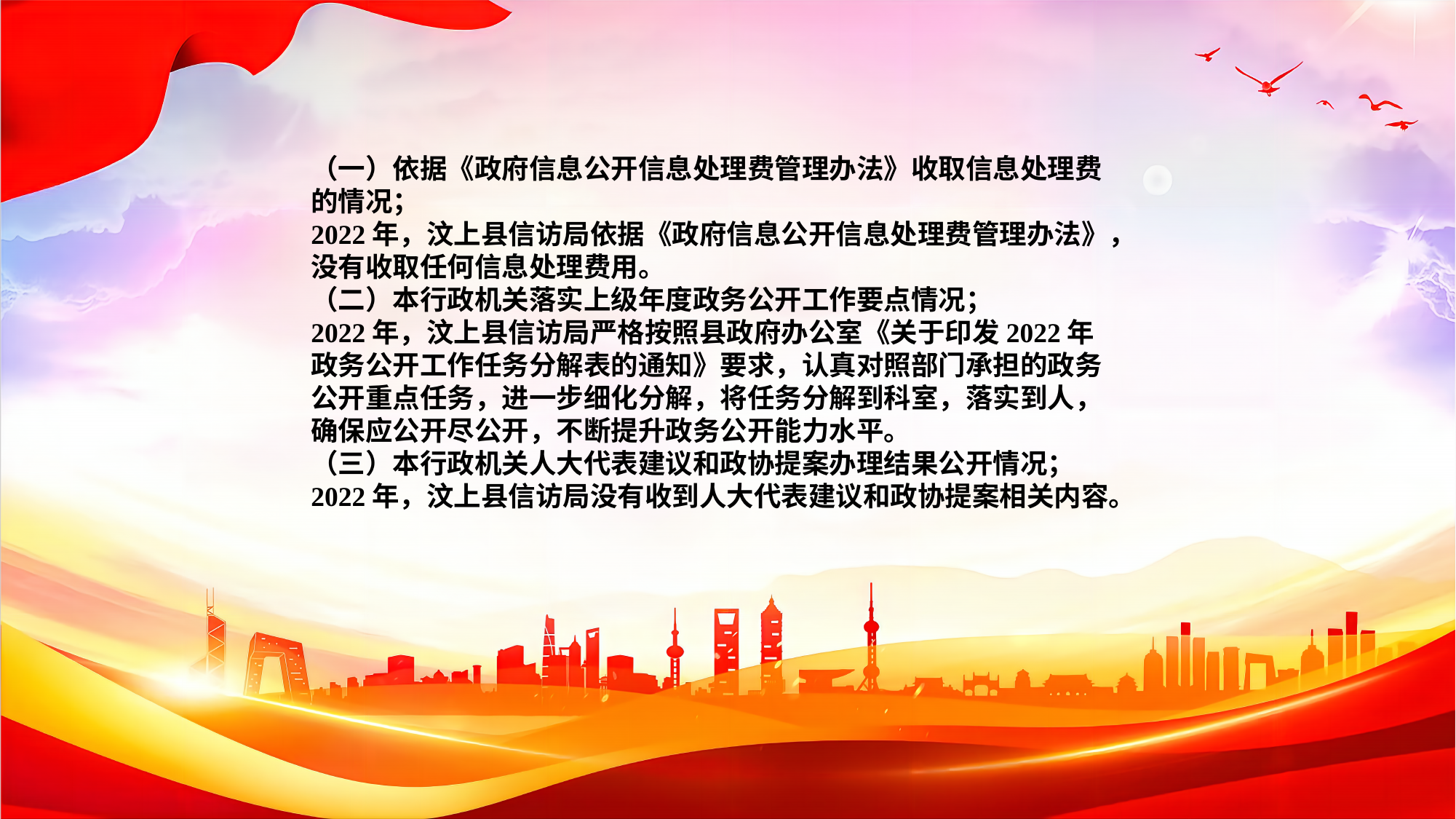

（一）依据《政府信息公开信息处理费管理办法》收取信息处理费的情况；
2022年，汶上县信访局依据《政府信息公开信息处理费管理办法》，没有收取任何信息处理费用。
（二）本行政机关落实上级年度政务公开工作要点情况；
2022年，汶上县信访局严格按照县政府办公室《关于印发2022年政务公开工作任务分解表的通知》要求，认真对照部门承担的政务公开重点任务，进一步细化分解，将任务分解到科室，落实到人，确保应公开尽公开，不断提升政务公开能力水平。
（三）本行政机关人大代表建议和政协提案办理结果公开情况；
2022年，汶上县信访局没有收到人大代表建议和政协提案相关内容。